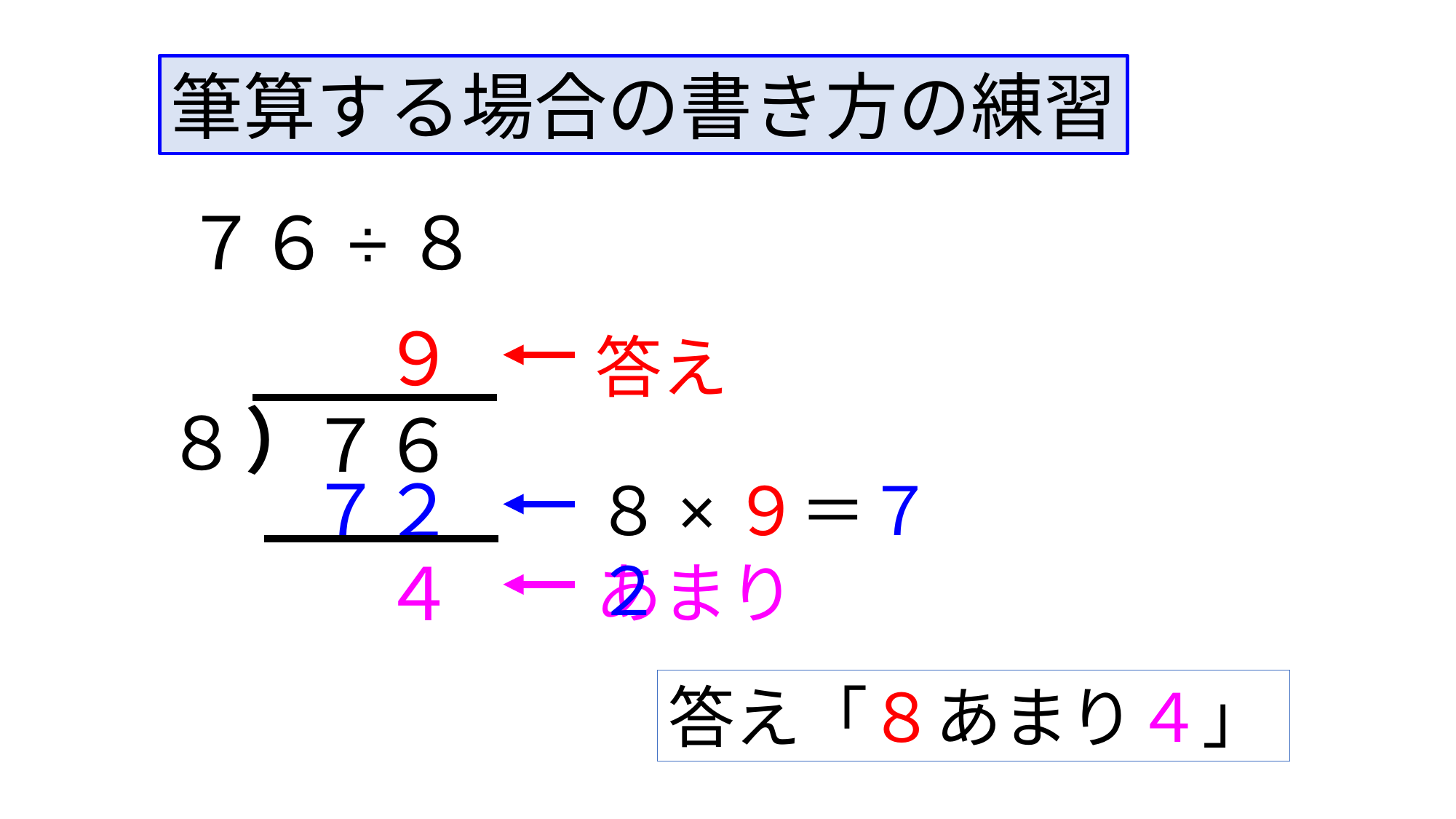

筆算する場合の書き方の練習
７６÷８
９
答え
）
８
７６
７２
８×９＝７２
４
あまり
答え「８あまり４」